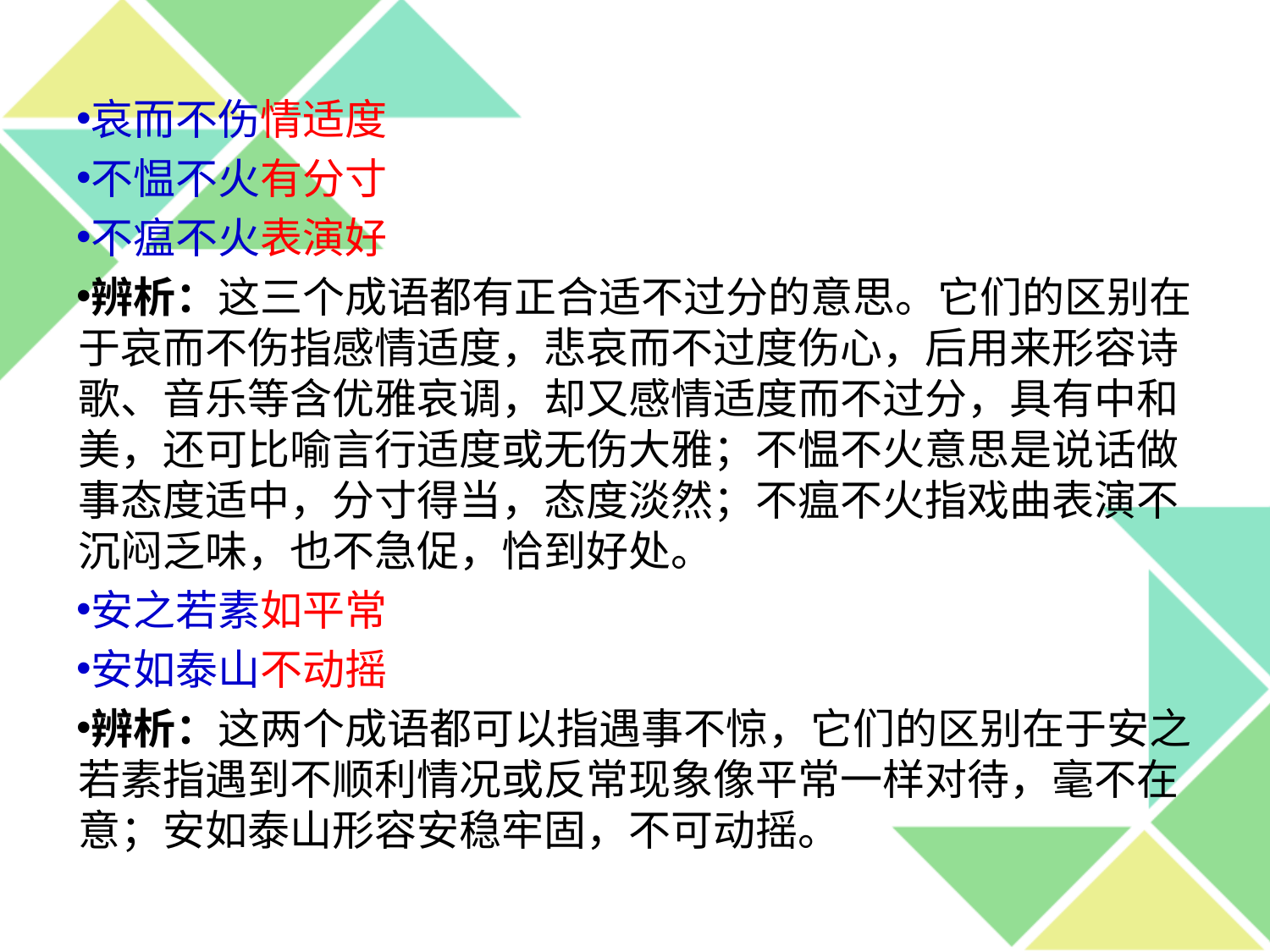

哀而不伤情适度
不愠不火有分寸
不瘟不火表演好
辨析：这三个成语都有正合适不过分的意思。它们的区别在于哀而不伤指感情适度，悲哀而不过度伤心，后用来形容诗歌、音乐等含优雅哀调，却又感情适度而不过分，具有中和美，还可比喻言行适度或无伤大雅；不愠不火意思是说话做事态度适中，分寸得当，态度淡然；不瘟不火指戏曲表演不沉闷乏味，也不急促，恰到好处。
安之若素如平常
安如泰山不动摇
辨析：这两个成语都可以指遇事不惊，它们的区别在于安之若素指遇到不顺利情况或反常现象像平常一样对待，毫不在意；安如泰山形容安稳牢固，不可动摇。